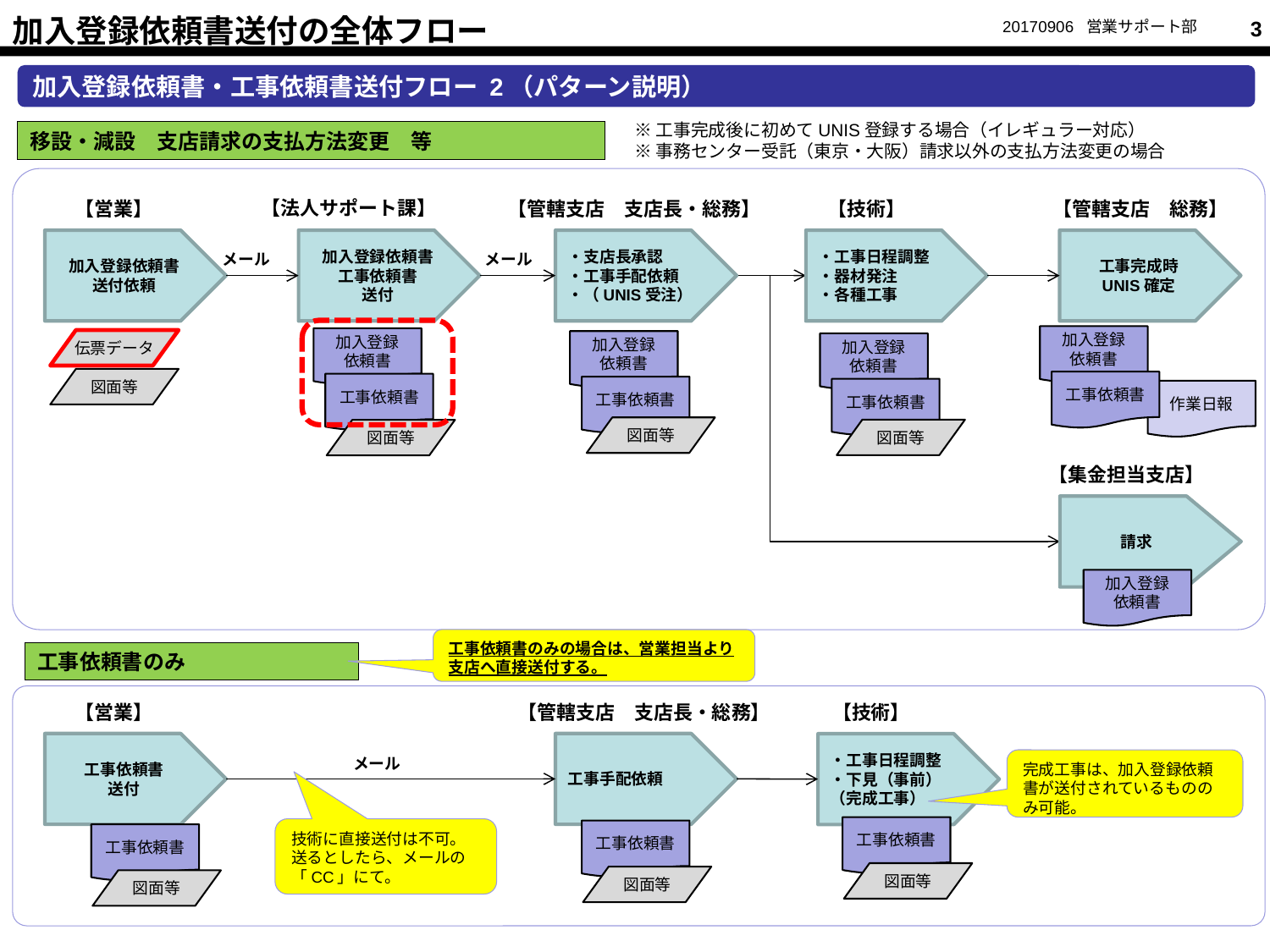

加入登録依頼書送付の全体フロー
3
加入登録依頼書・工事依頼書送付フロー 2（パターン説明）
※工事完成後に初めてUNIS登録する場合（イレギュラー対応）
※事務センター受託（東京・大阪）請求以外の支払方法変更の場合
移設・減設　支店請求の支払方法変更　等

【法人サポート課】
【営業】
【管轄支店　支店長・総務】
【技術】
【管轄支店　総務】
加入登録依頼書
送付依頼
加入登録依頼書
工事依頼書
送付
・支店長承認
・工事手配依頼
・（UNIS受注）
・工事日程調整
・器材発注
・各種工事
工事完成時
UNIS確定
メール
メール

加入登録
依頼書
加入登録
依頼書
伝票データ
加入登録
依頼書
加入登録
依頼書
図面等
工事依頼書
工事依頼書
工事依頼書
工事依頼書
作業日報
図面等
図面等
図面等
【集金担当支店】
請求
加入登録
依頼書
工事依頼書のみの場合は、営業担当より支店へ直接送付する。
工事依頼書のみ

【営業】
【管轄支店　支店長・総務】
【技術】
工事依頼書
送付
工事手配依頼
・工事日程調整
・下見（事前）
（完成工事）
メール
完成工事は、加入登録依頼書が送付されているもののみ可能。
工事依頼書
技術に直接送付は不可。送るとしたら、メールの「CC」にて。
工事依頼書
工事依頼書
図面等
図面等
図面等